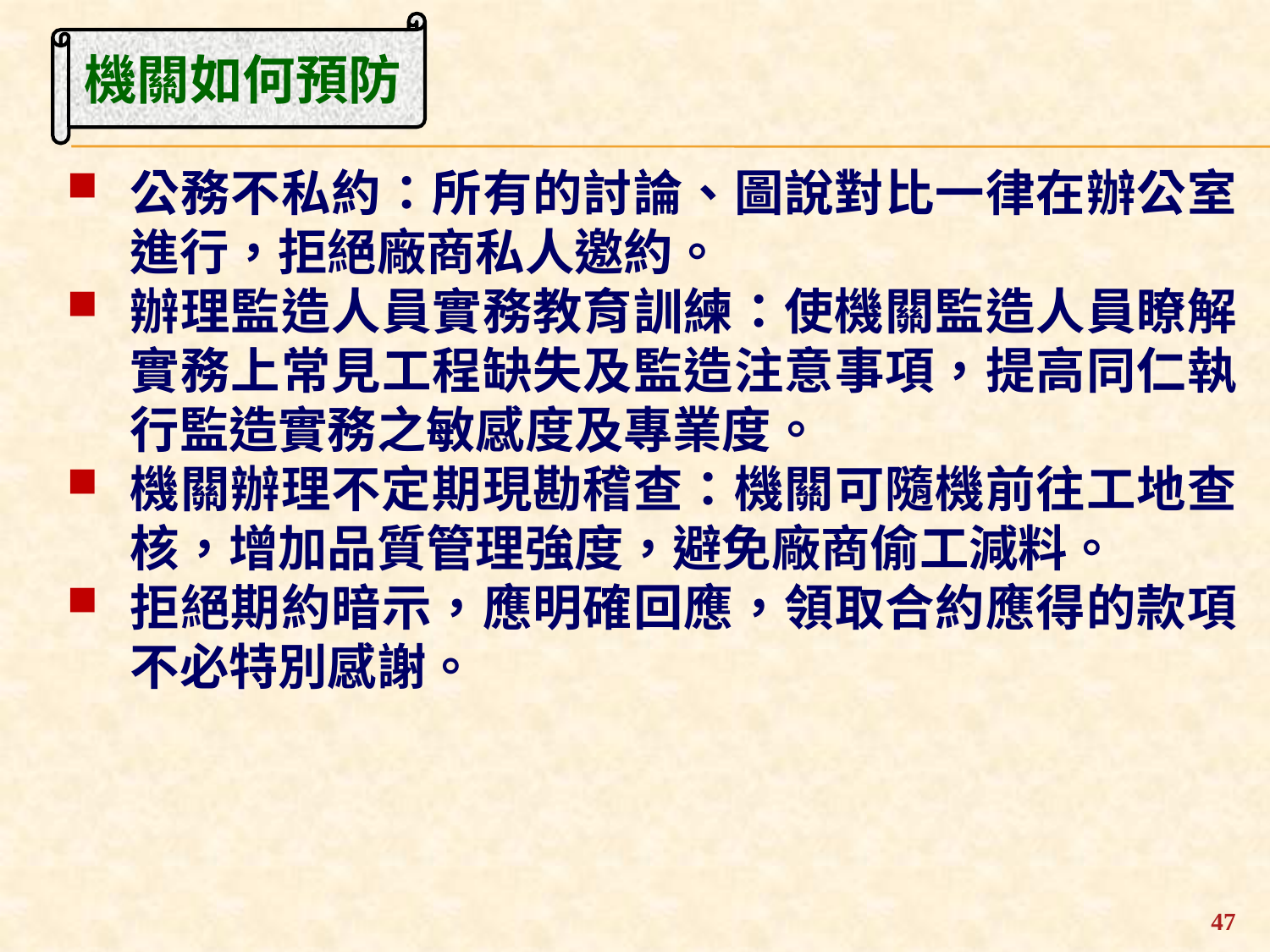

機關如何預防
公務不私約：所有的討論、圖說對比一律在辦公室進行，拒絕廠商私人邀約。
辦理監造人員實務教育訓練：使機關監造人員瞭解實務上常見工程缺失及監造注意事項，提高同仁執行監造實務之敏感度及專業度。
機關辦理不定期現勘稽查：機關可隨機前往工地查核，增加品質管理強度，避免廠商偷工減料。
拒絕期約暗示，應明確回應，領取合約應得的款項不必特別感謝。
47